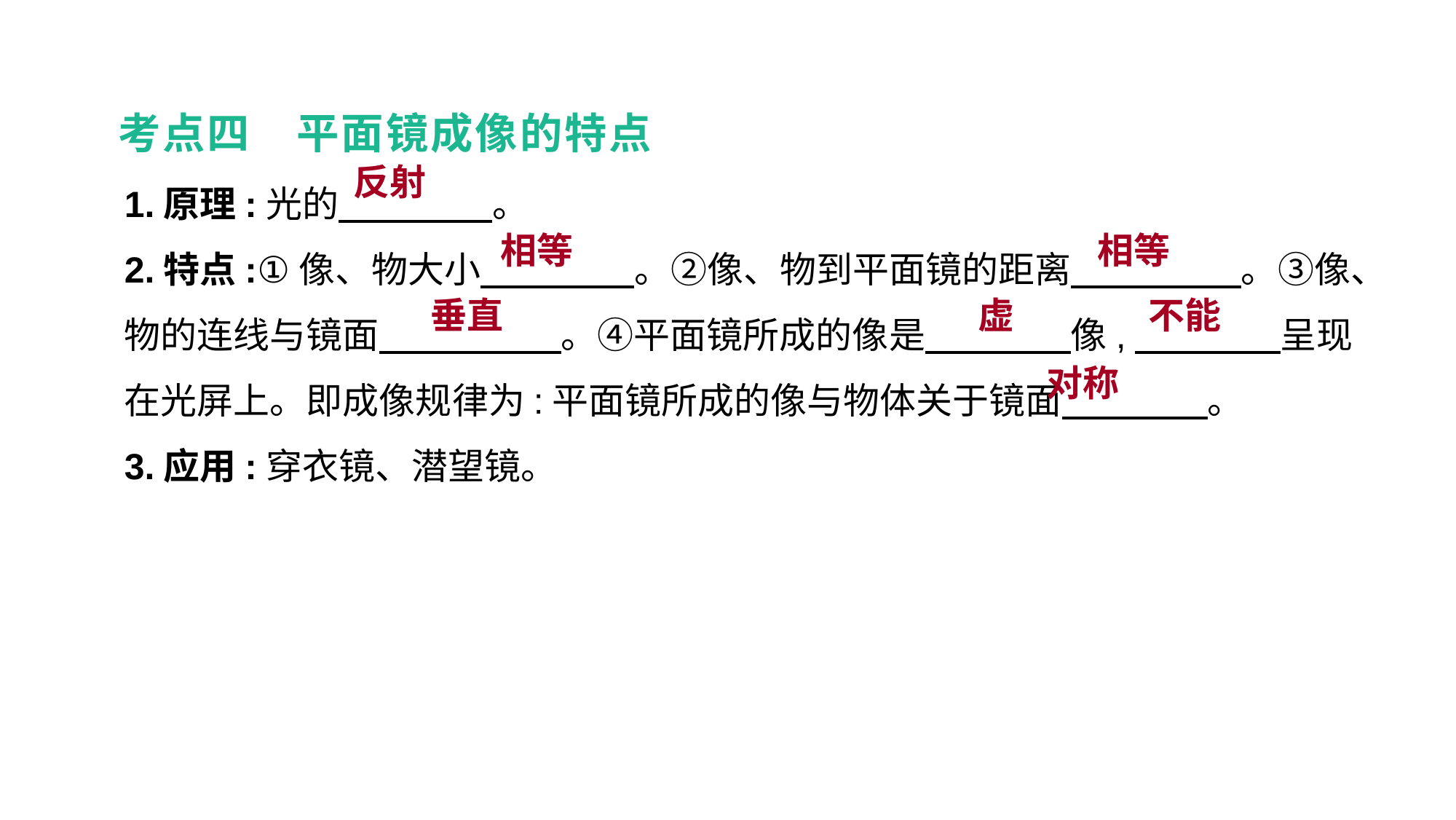

考点四　平面镜成像的特点
1.原理:光的　　 　　。
2.特点:①像、物大小　　　 　。②像、物到平面镜的距离　　　   　。③像、物的连线与镜面　　　　　。④平面镜所成的像是　　　　像,　　　　呈现在光屏上。即成像规律为:平面镜所成的像与物体关于镜面　　　　。
3.应用:穿衣镜、潜望镜。
反射
相等
相等
垂直
虚
不能
对称